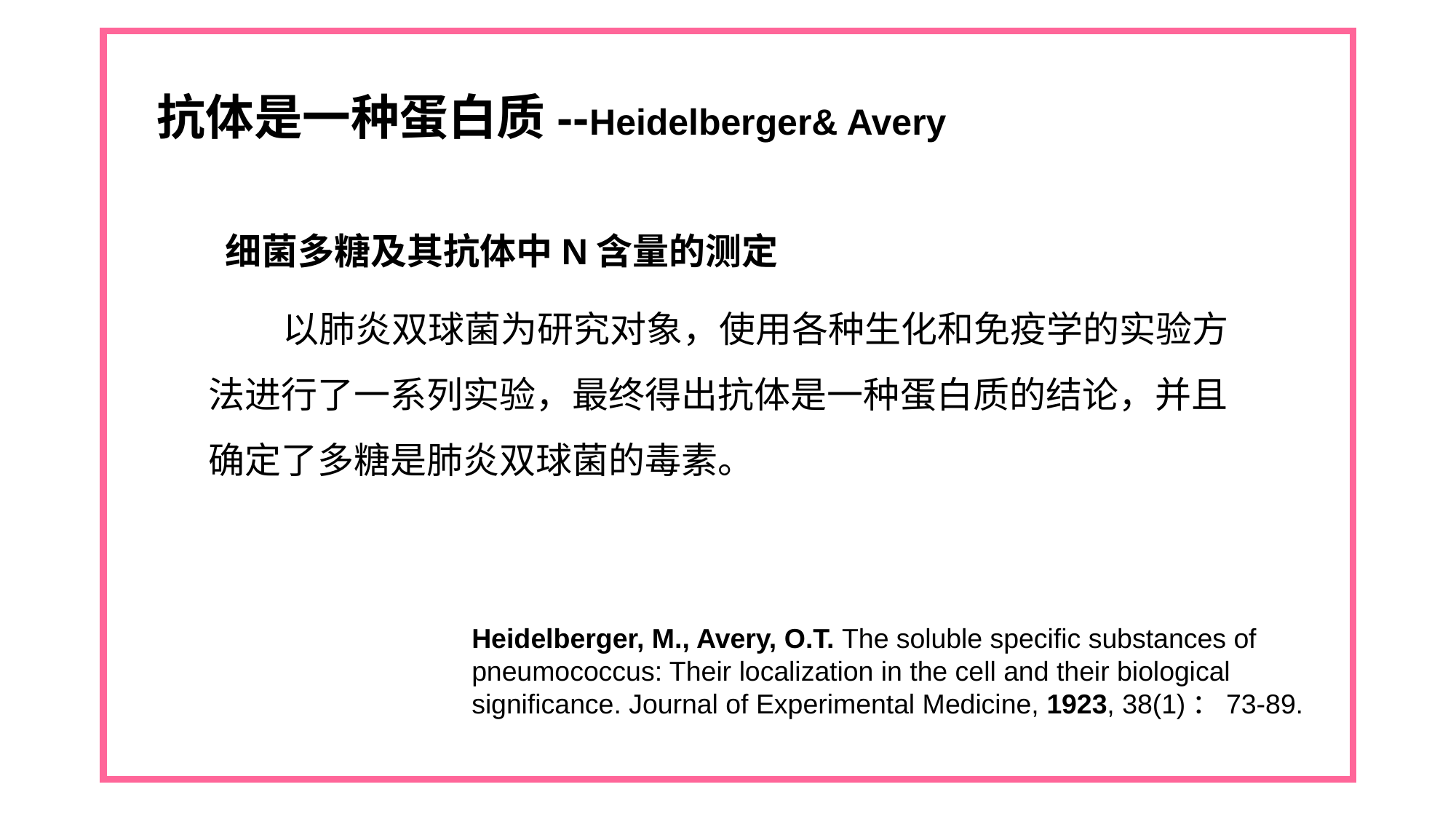

抗体是一种蛋白质--Heidelberger& Avery
 细菌多糖及其抗体中N含量的测定
        以肺炎双球菌为研究对象，使用各种生化和免疫学的实验方法进行了一系列实验，最终得出抗体是一种蛋白质的结论，并且确定了多糖是肺炎双球菌的毒素。
Heidelberger, M., Avery, O.T. The soluble specific substances of pneumococcus: Their localization in the cell and their biological significance. Journal of Experimental Medicine, 1923, 38(1)：73-89.